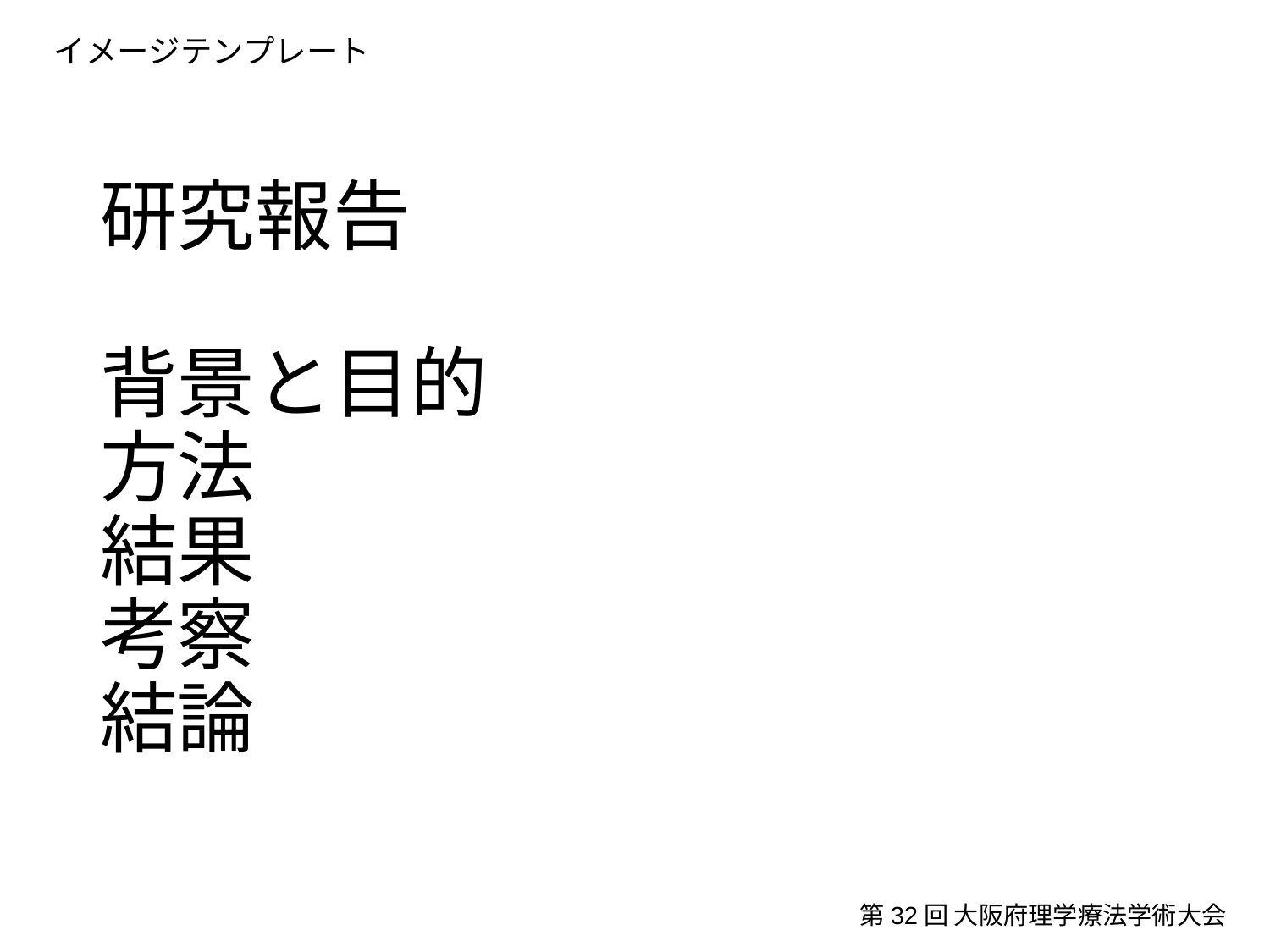

イメージテンプレート
# 研究報告 背景と目的 方法 結果 考察 結論
第32回 大阪府理学療法学術大会